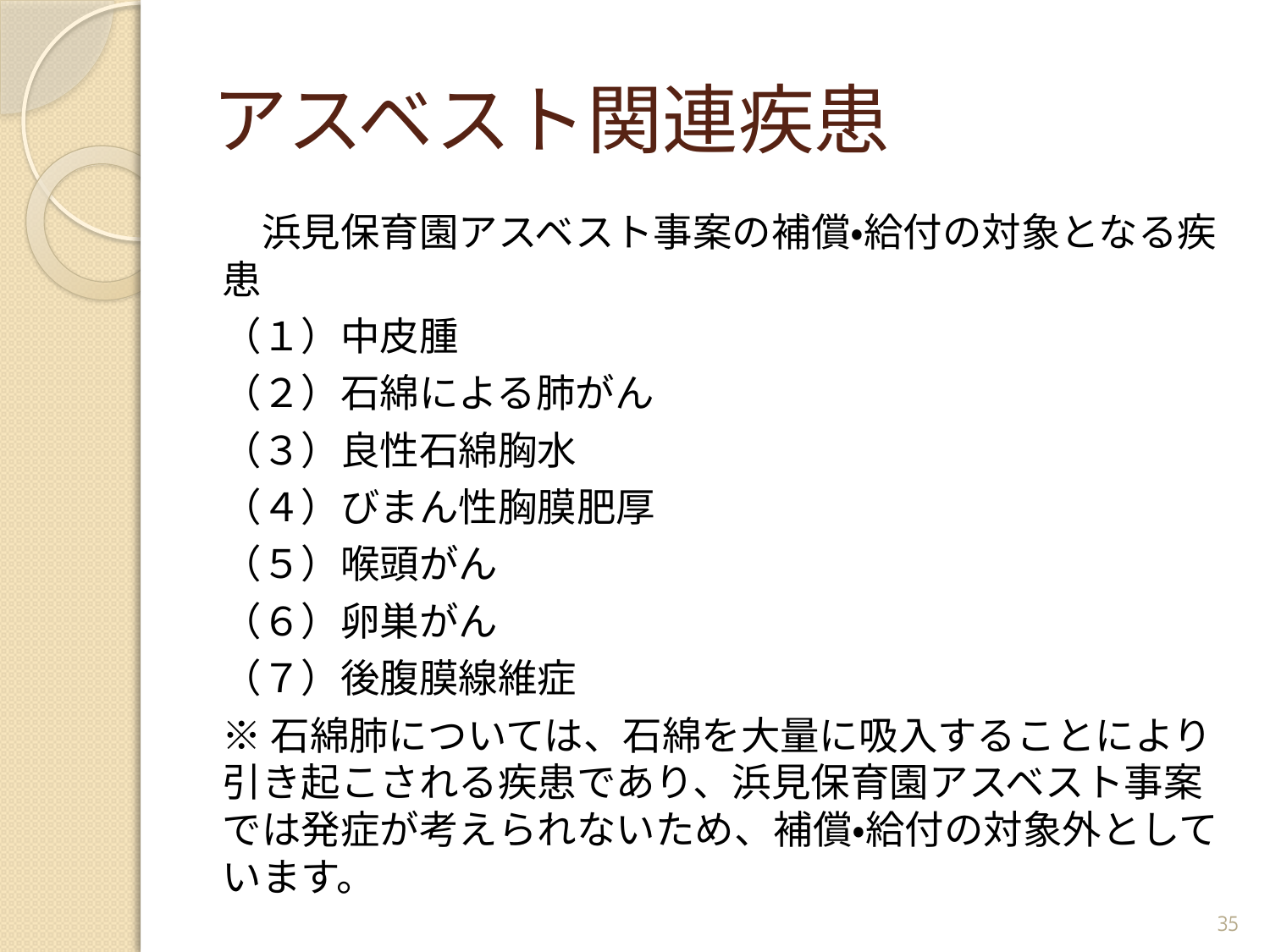

# アスベスト関連疾患
　浜見保育園アスベスト事案の補償・給付の対象となる疾患
（１）中皮腫
（２）石綿による肺がん
（３）良性石綿胸水
（４）びまん性胸膜肥厚
（５）喉頭がん
（６）卵巣がん
（７）後腹膜線維症
※石綿肺については、石綿を大量に吸入することにより引き起こされる疾患であり、浜見保育園アスベスト事案では発症が考えられないため、補償・給付の対象外としています。

35